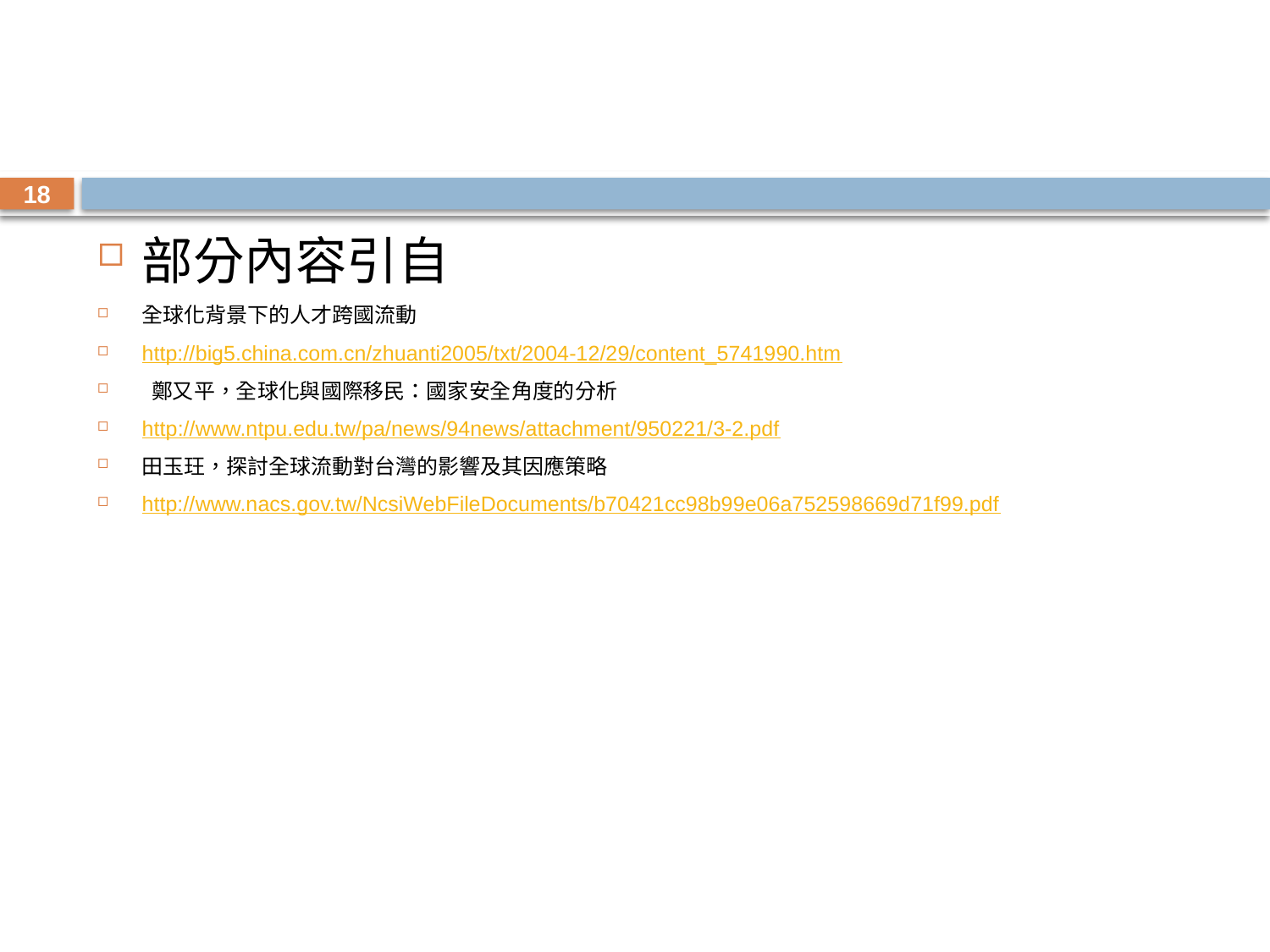

#
18
部分內容引自
全球化背景下的人才跨國流動
http://big5.china.com.cn/zhuanti2005/txt/2004-12/29/content_5741990.htm
 鄭又平，全球化與國際移民：國家安全角度的分析
http://www.ntpu.edu.tw/pa/news/94news/attachment/950221/3-2.pdf
田玉玨，探討全球流動對台灣的影響及其因應策略
http://www.nacs.gov.tw/NcsiWebFileDocuments/b70421cc98b99e06a752598669d71f99.pdf